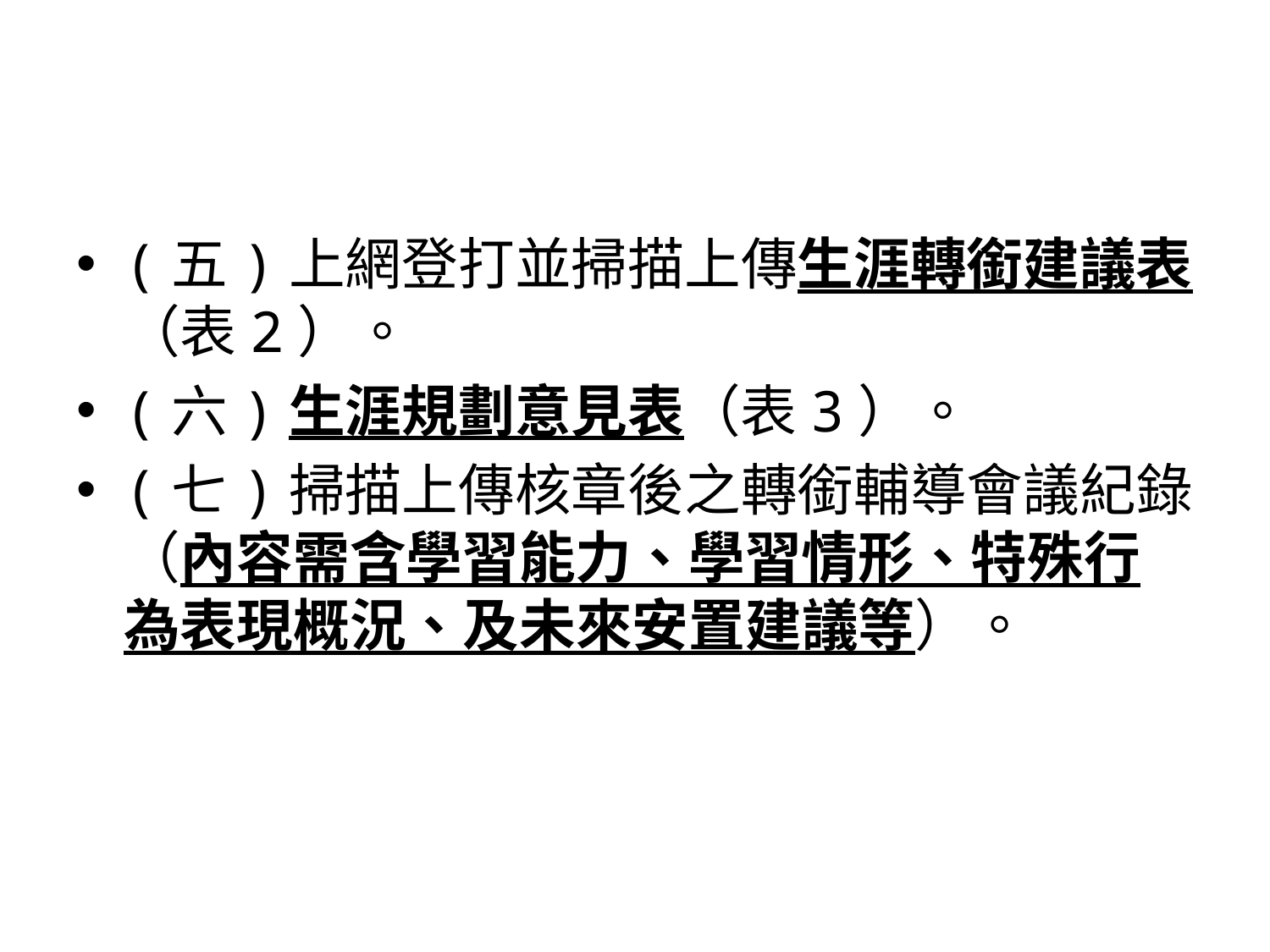

#
(五)上網登打並掃描上傳生涯轉銜建議表（表2）。
(六)生涯規劃意見表（表3）。
(七)掃描上傳核章後之轉銜輔導會議紀錄（內容需含學習能力、學習情形、特殊行為表現概況、及未來安置建議等）。